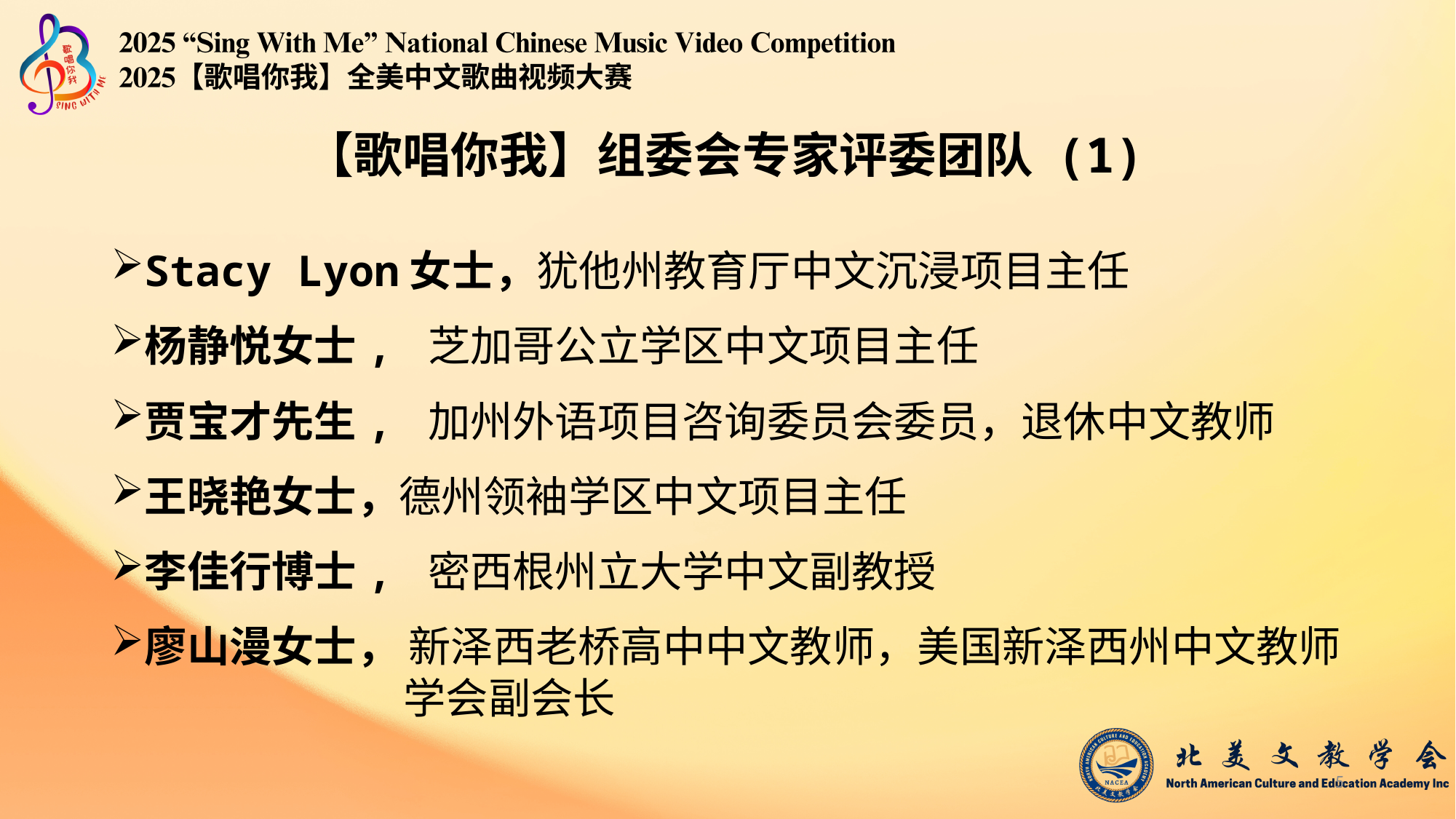

# 【歌唱你我】组委会专家评委团队 (1)
Stacy Lyon女士，犹他州教育厅中文沉浸项目主任
杨静悦女士, 芝加哥公立学区中文项目主任
贾宝才先生, 加州外语项目咨询委员会委员，退休中文教师
王晓艳女士，德州领袖学区中文项目主任
李佳行博士, 密西根州立大学中文副教授
廖山漫女士， 新泽西老桥高中中文教师，美国新泽西州中文教师		     学会副会长

5